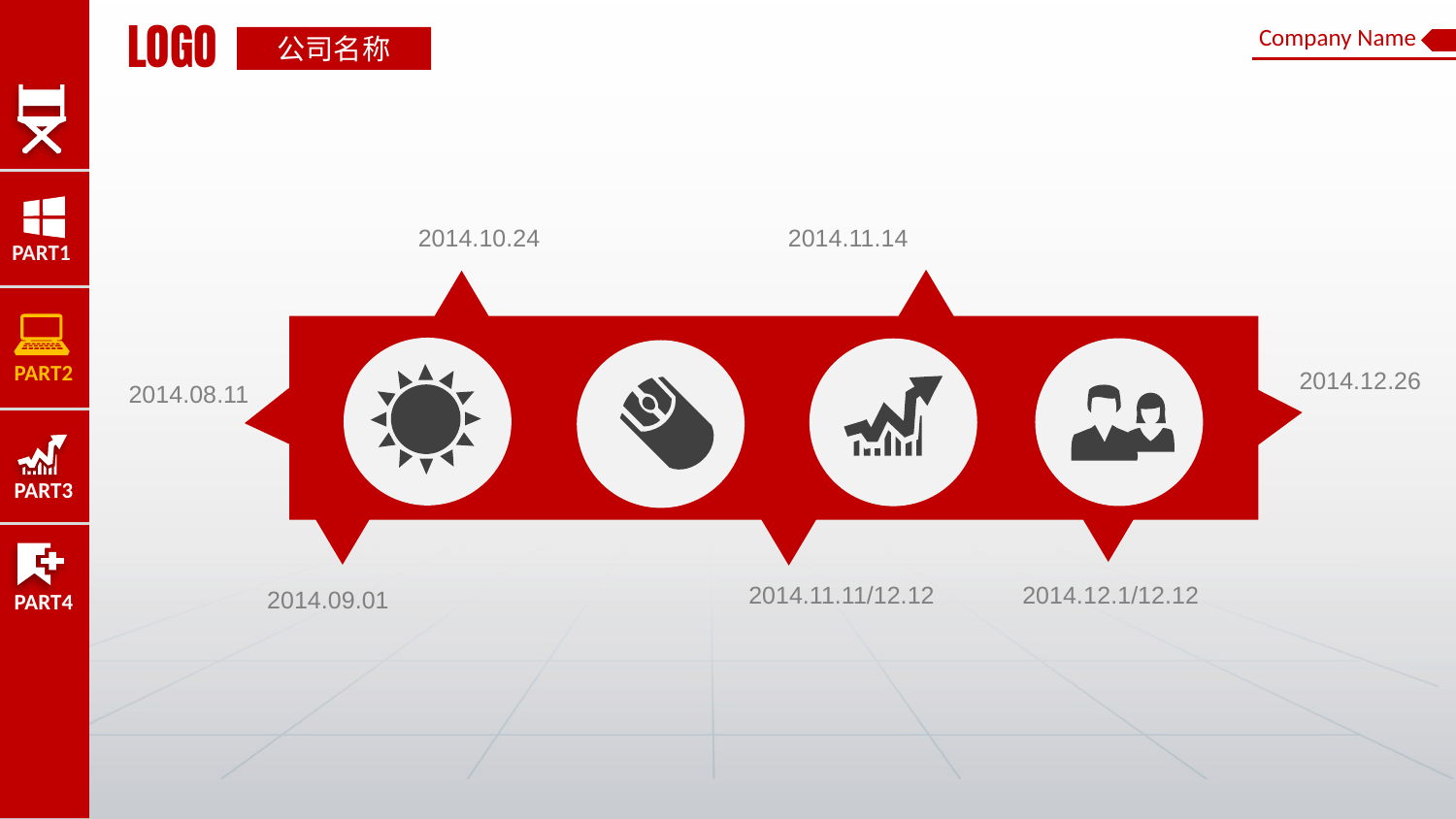

PART1

PART2

PART3

PART4
LOGO
Company Name

公司名称
2014.10.24
2014.11.14

2014.12.26
2014.08.11

2014.11.11/12.12
2014.12.1/12.12
2014.09.01